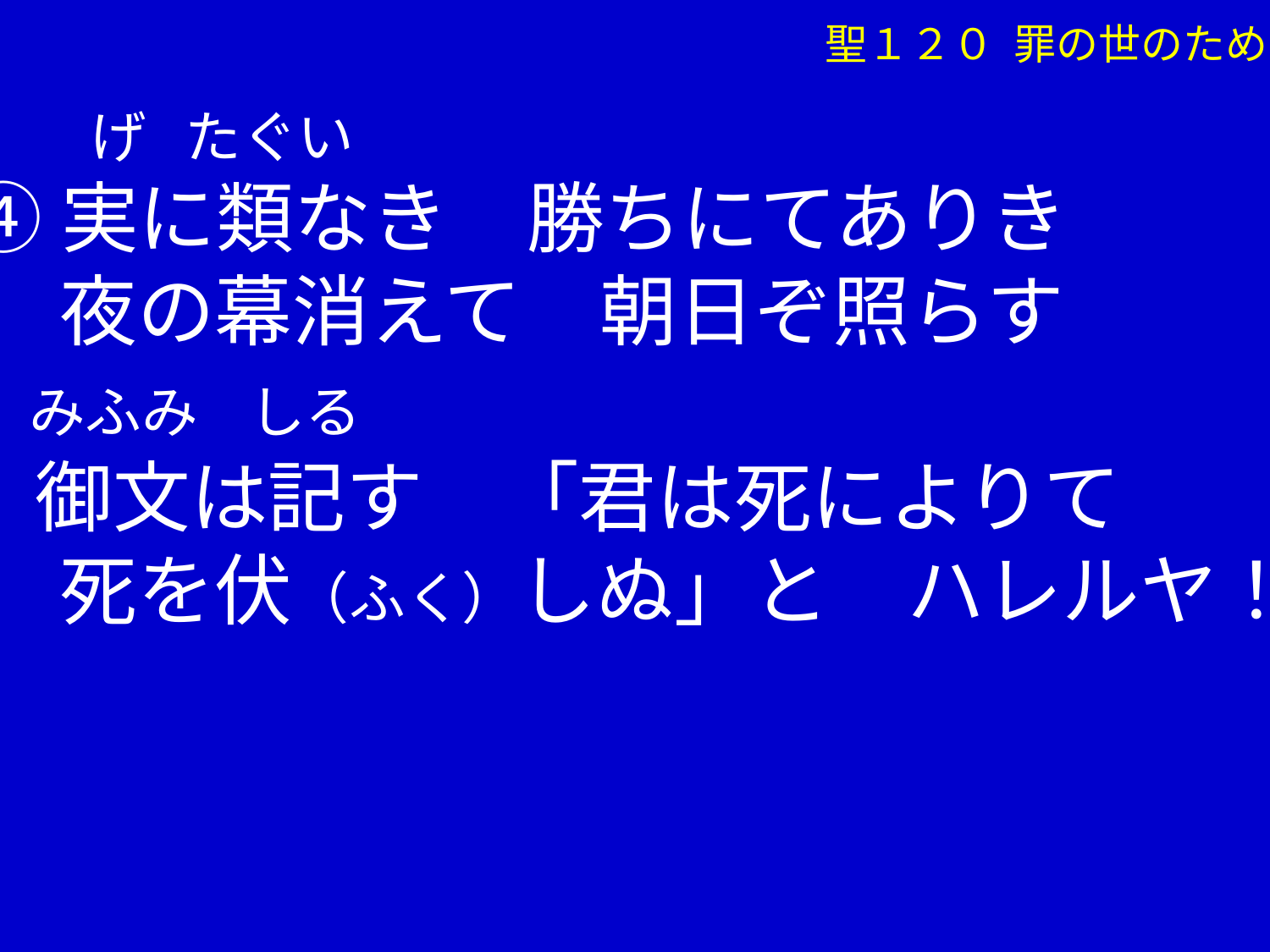

げ   たぐい
④実に類なき　勝ちにてありき
　 夜の幕消えて　朝日ぞ照らす
    みふみ    しる
   御文は記す　「君は死によりて
　 死を伏（ふく）しぬ」と　ハレルヤ！

聖１２０  罪の世のため